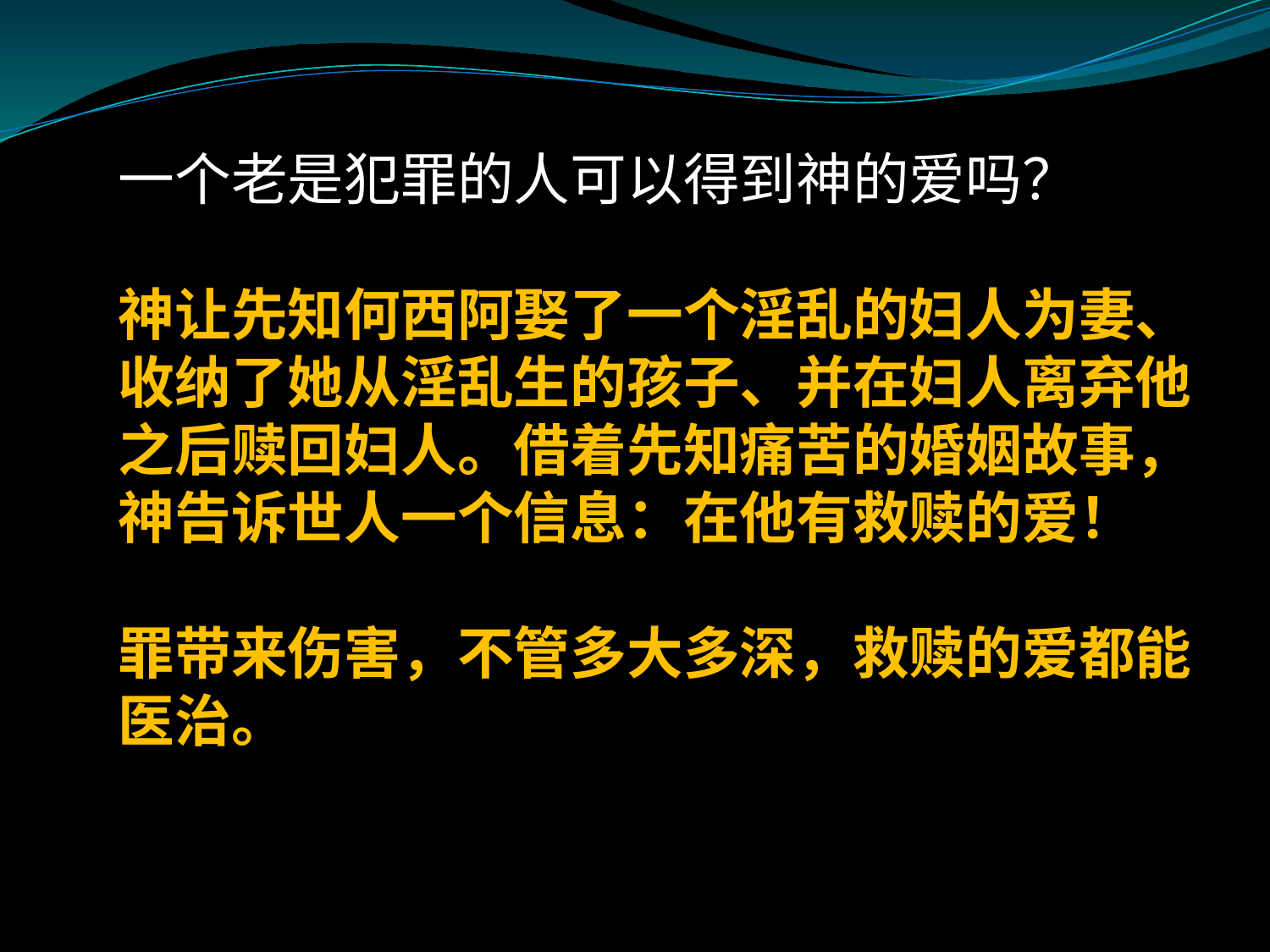

一个老是犯罪的人可以得到神的爱吗？

神让先知何西阿娶了一个淫乱的妇人为妻、收纳了她从淫乱生的孩子、并在妇人离弃他之后赎回妇人。借着先知痛苦的婚姻故事，神告诉世人一个信息：在他有救赎的爱！

罪带来伤害，不管多大多深，救赎的爱都能医治。